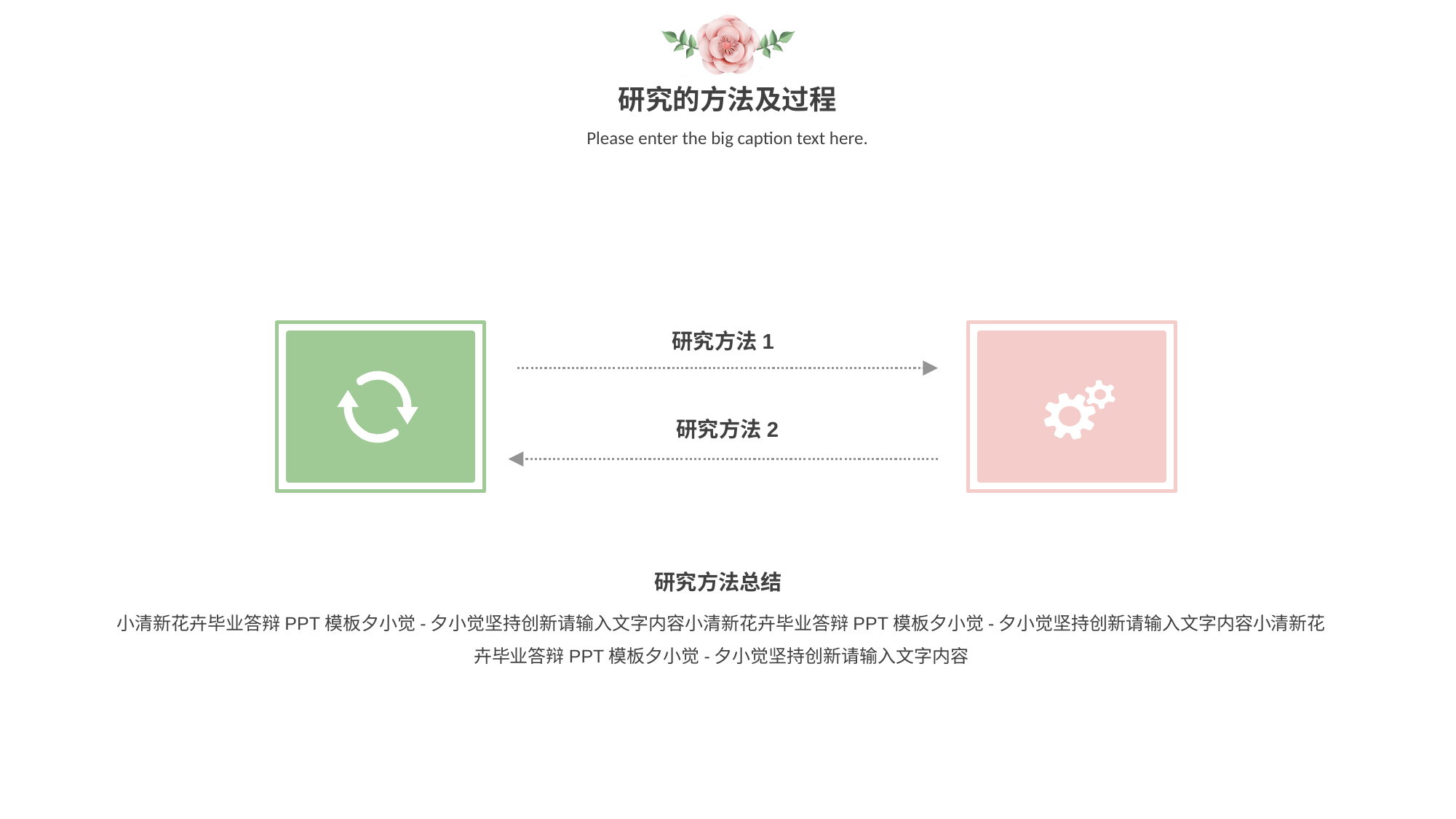

研究的方法及过程
Please enter the big caption text here.

研究方法1

研究方法2
研究方法总结
小清新花卉毕业答辩PPT模板夕小觉-夕小觉坚持创新请输入文字内容小清新花卉毕业答辩PPT模板夕小觉-夕小觉坚持创新请输入文字内容小清新花卉毕业答辩PPT模板夕小觉-夕小觉坚持创新请输入文字内容